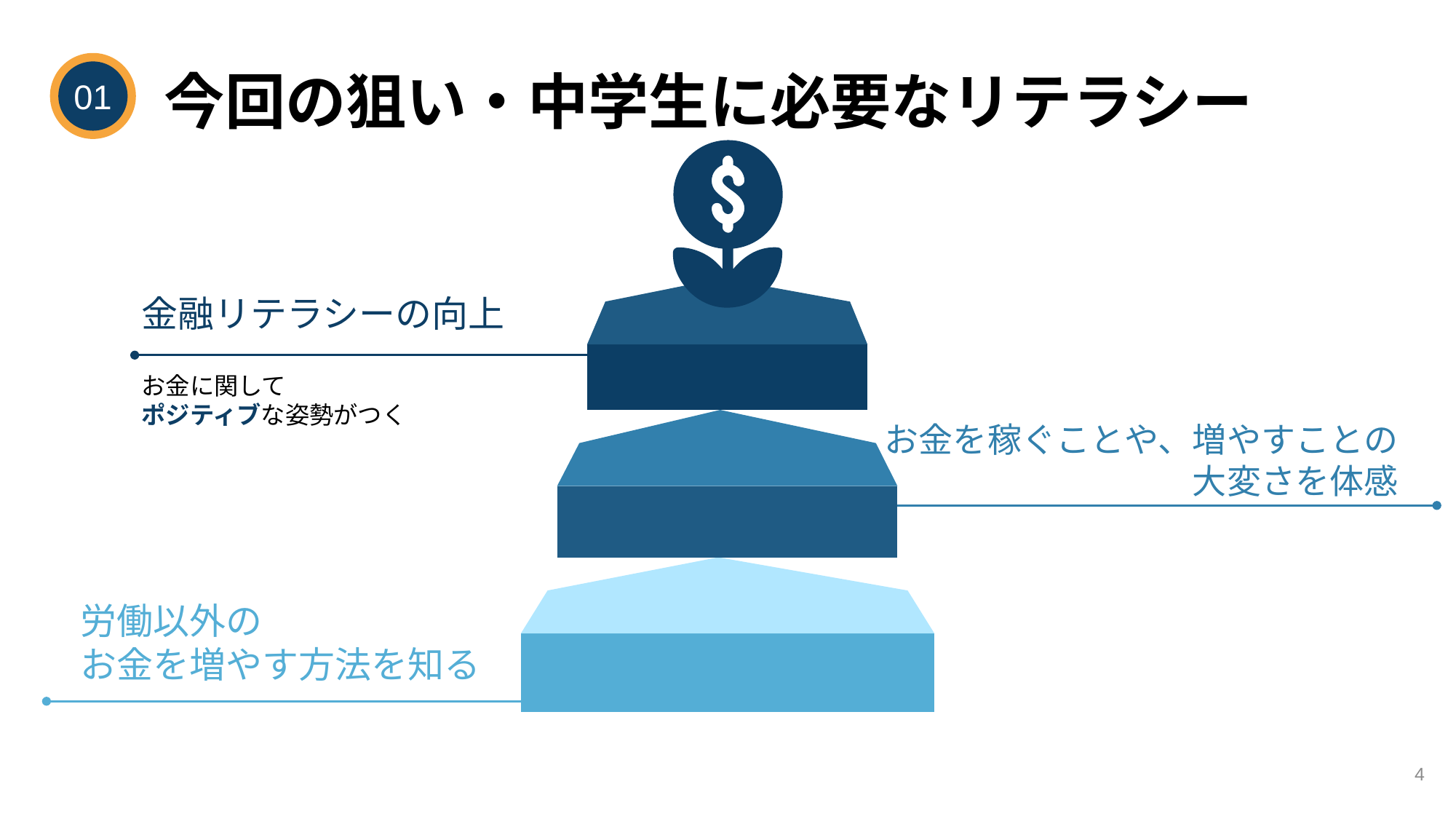

# 今回の狙い・中学生に必要なリテラシー

01
01

金融リテラシーの向上
お金に関して
ポジティブな姿勢がつく
お金を稼ぐことや、増やすことの
大変さを体感
労働以外の
お金を増やす方法を知る
4